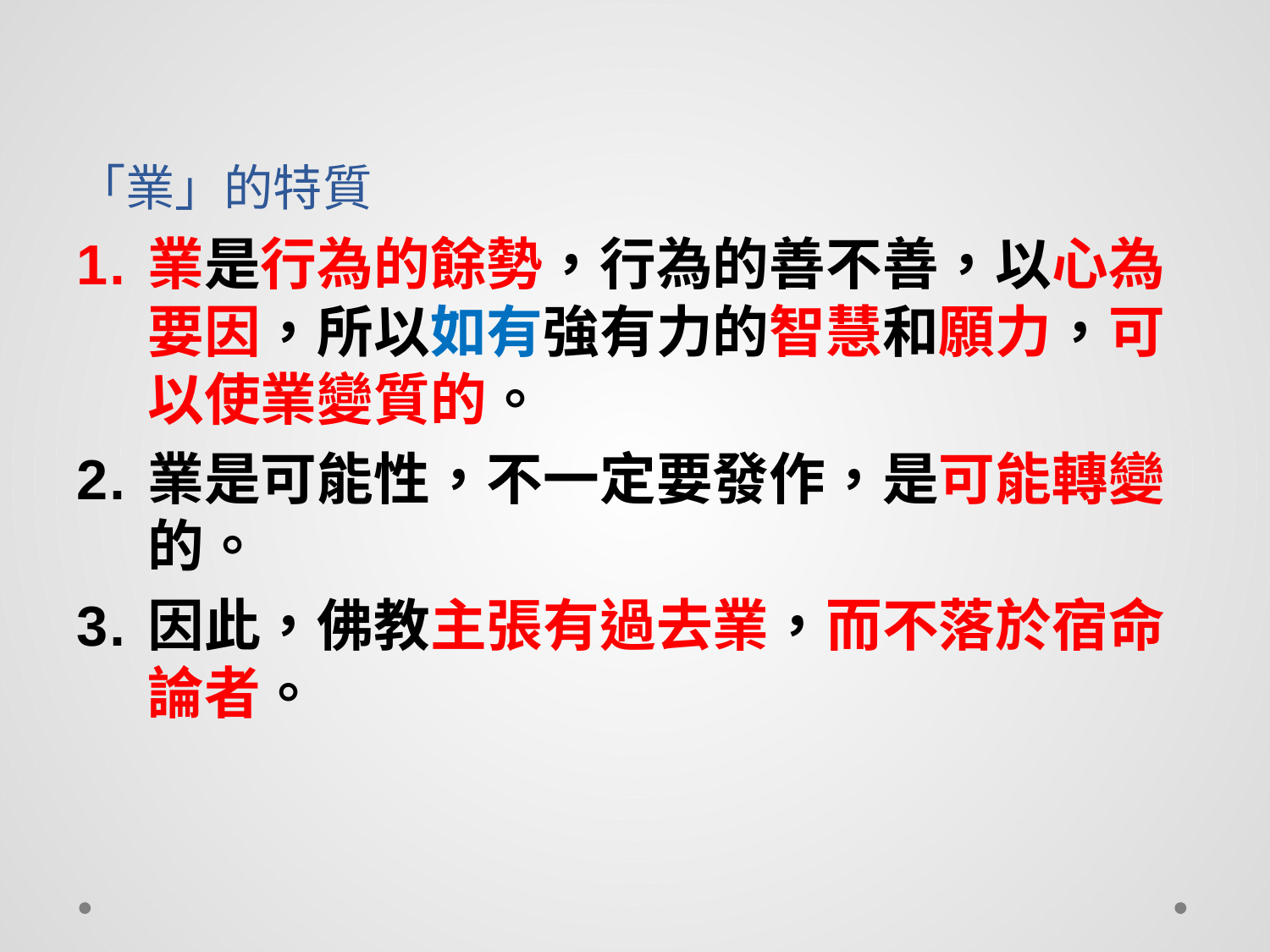

# 「業」的特質
業是行為的餘勢，行為的善不善，以心為要因，所以如有強有力的智慧和願力，可以使業變質的。
業是可能性，不一定要發作，是可能轉變的。
因此，佛教主張有過去業，而不落於宿命論者。